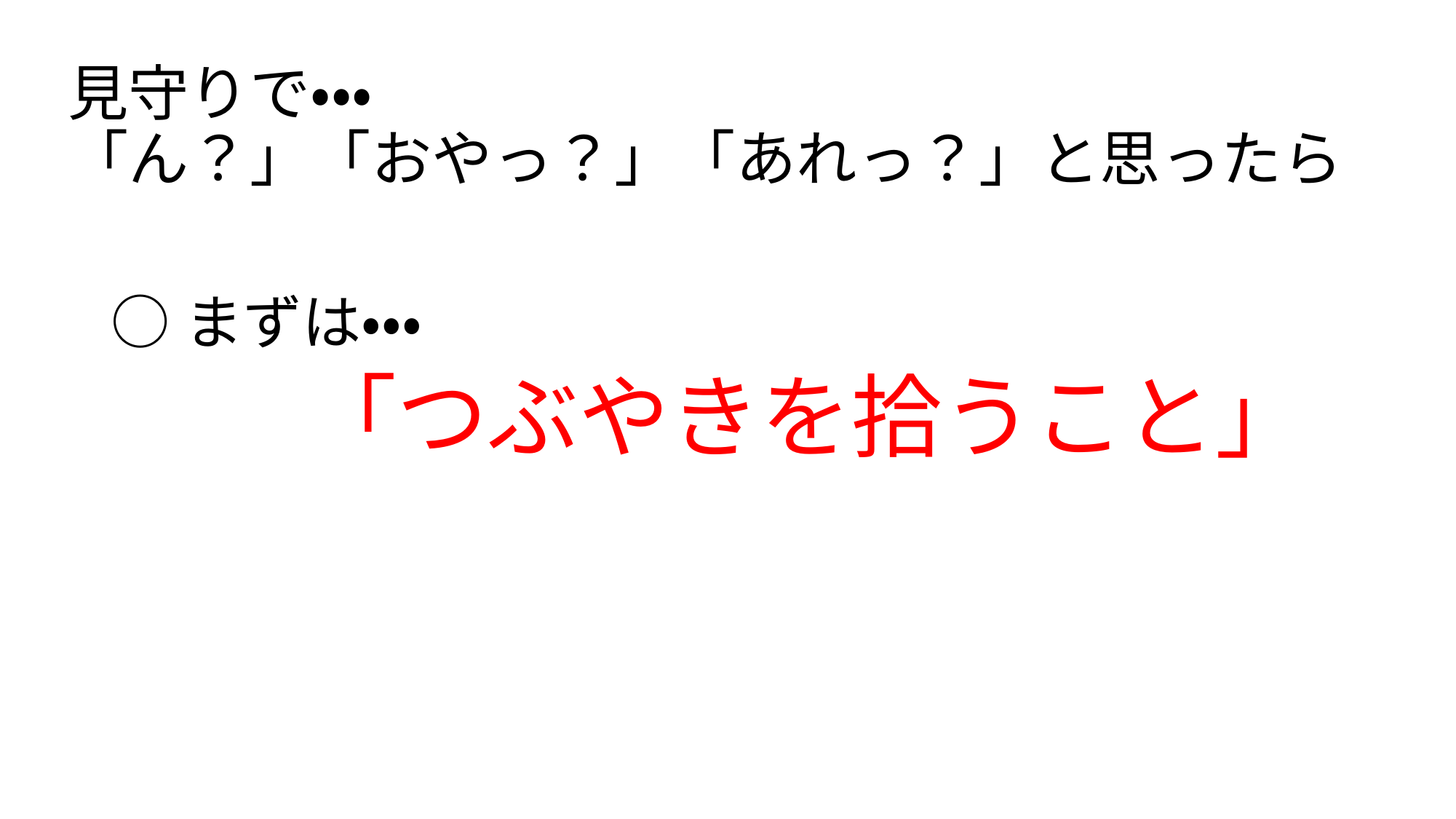

# 見守りで・・・ 「ん？」「おやっ？」「あれっ？」と思ったら
○まずは・・・
　　「つぶやきを拾うこと」